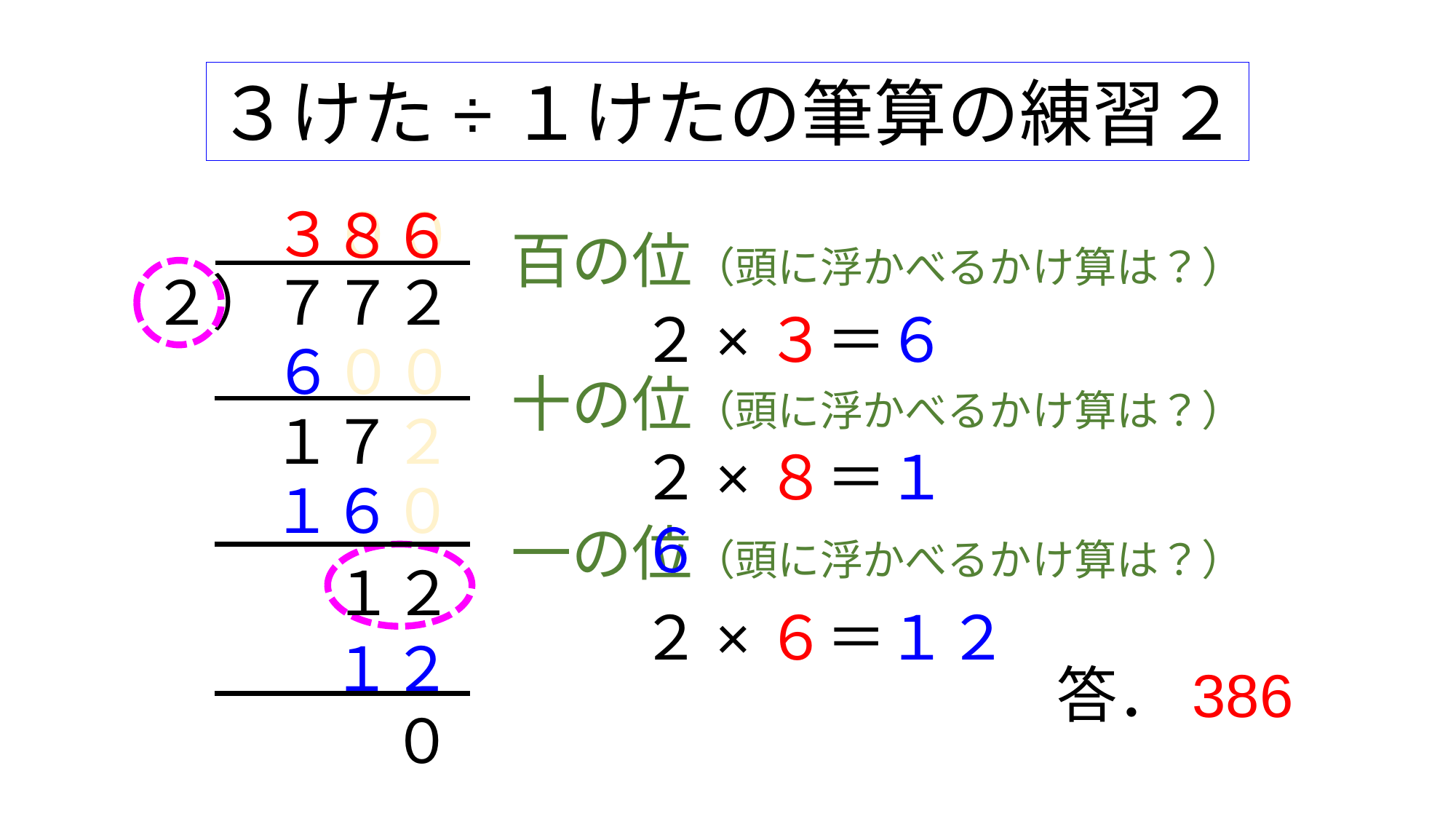

３けた÷１けたの筆算の練習２
３００
８
６
百の位（頭に浮かべるかけ算は？）
２）７７２

２×３＝６
６００
十の位（頭に浮かべるかけ算は？）
１７２
２×８＝１６
１６０
一の位（頭に浮かべるかけ算は？）

１２
２×６＝１２
１２
答．386
０